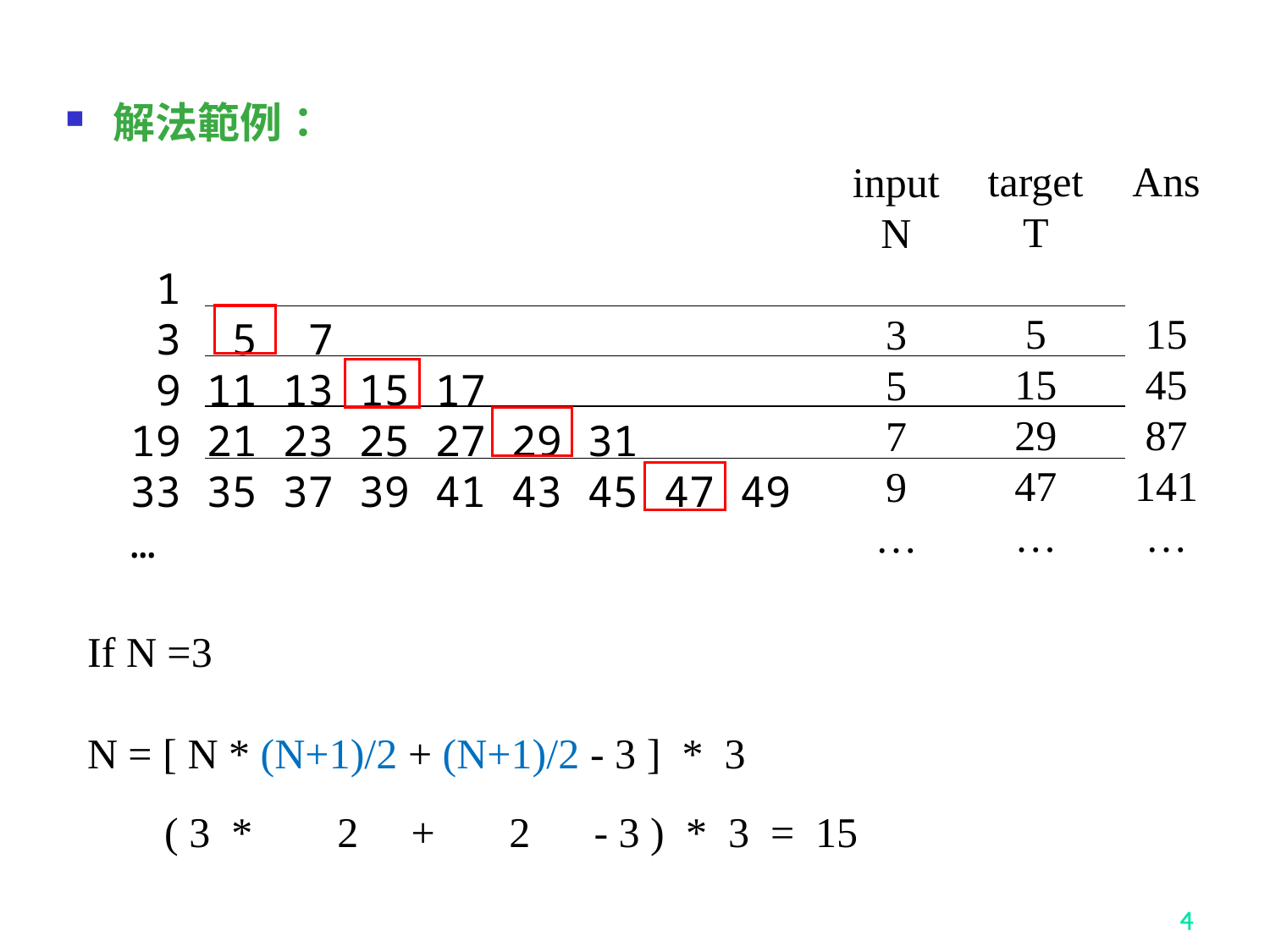

解法範例：

target
T

5
15
29
47
…
Ans

15
45
87
141
…
input
N

3
5
7
9
…
 1
 3  5  7
 9 11 13 15 17
19 21 23 25 27 29 31
33 35 37 39 41 43 45 47 49
…

If N =3

N = [ N * (N+1)/2 + (N+1)/2 - 3 ]  *  3
( 3  *        2     +       2      - 3 )  *  3  =  15
4